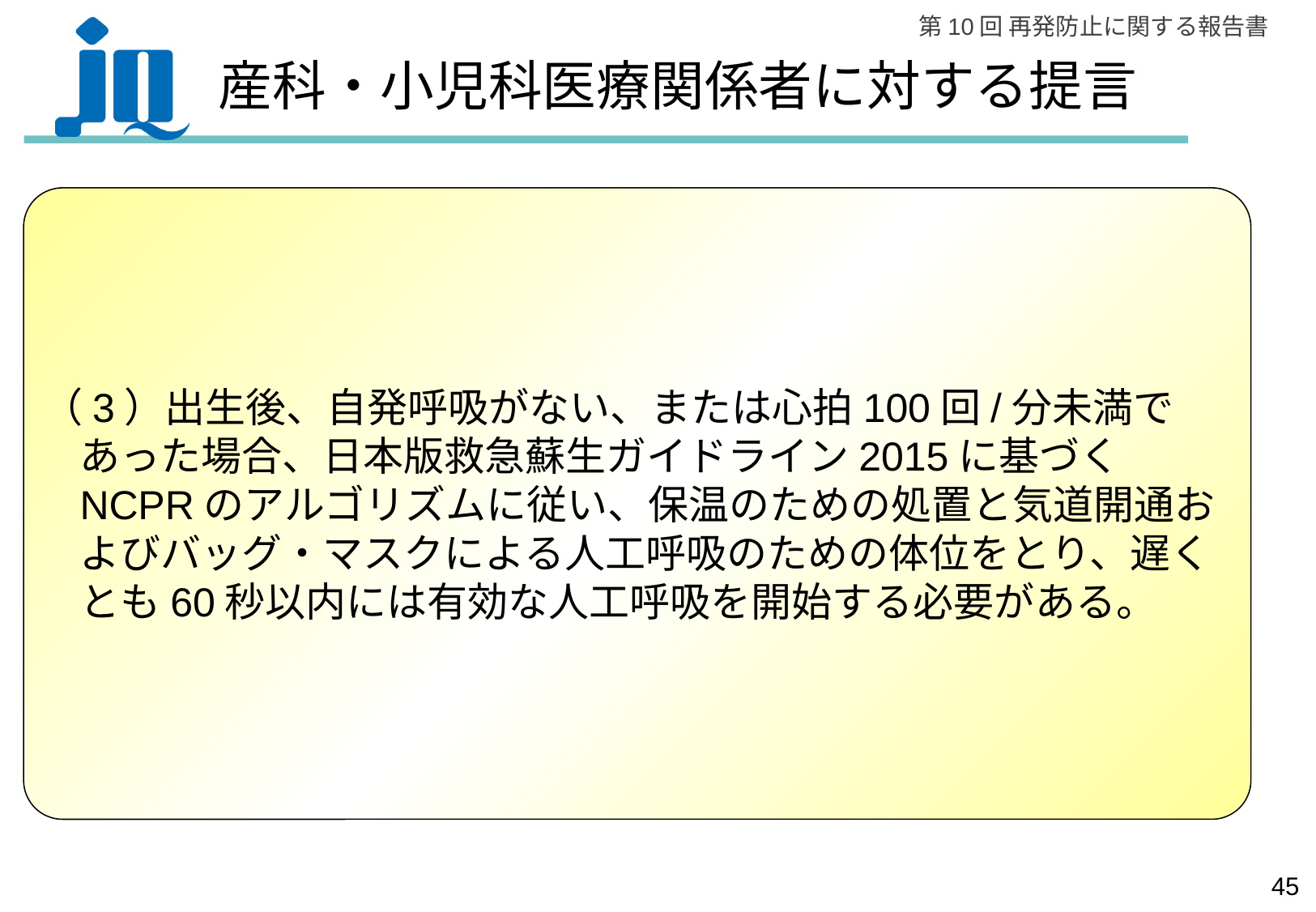

産科・小児科医療関係者に対する提言
（3）出生後、自発呼吸がない、または心拍100回/分未満であった場合、日本版救急蘇生ガイドライン2015に基づくNCPRのアルゴリズムに従い、保温のための処置と気道開通およびバッグ・マスクによる人工呼吸のための体位をとり、遅くとも60秒以内には有効な人工呼吸を開始する必要がある。
45